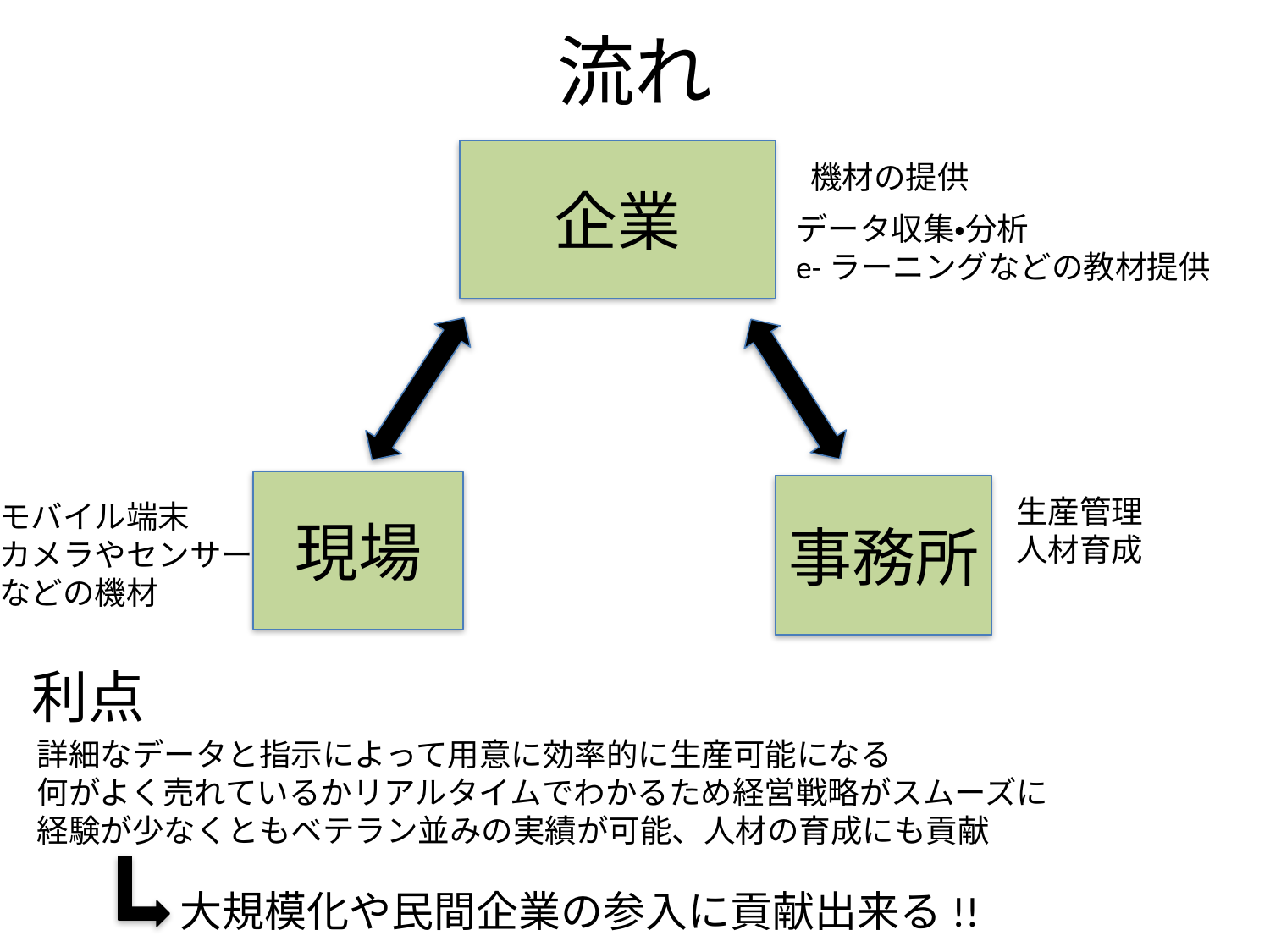

# 流れ
企業
機材の提供
データ収集•分析
e-ラーニングなどの教材提供

現場
事務所
生産管理
人材育成
モバイル端末
カメラやセンサー
などの機材
利点
詳細なデータと指示によって用意に効率的に生産可能になる
何がよく売れているかリアルタイムでわかるため経営戦略がスムーズに
経験が少なくともベテラン並みの実績が可能、人材の育成にも貢献

大規模化や民間企業の参入に貢献出来る!!